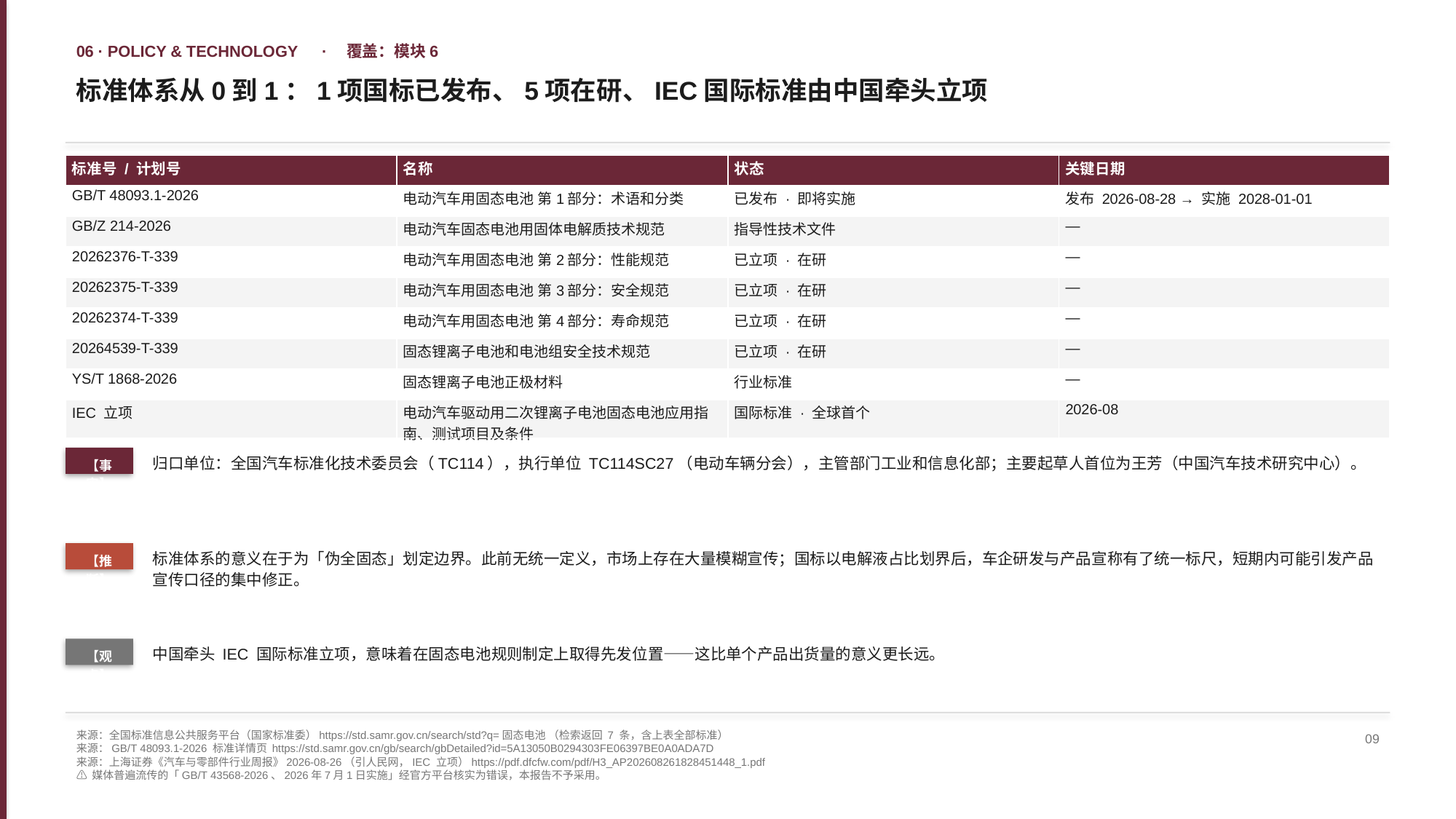

06 · POLICY & TECHNOLOGY　·　覆盖：模块6
标准体系从0到1：1项国标已发布、5项在研、IEC国际标准由中国牵头立项

| 标准号 / 计划号 | 名称 | 状态 | 关键日期 |
| --- | --- | --- | --- |
| GB/T 48093.1-2026 | 电动汽车用固态电池 第1部分：术语和分类 | 已发布 · 即将实施 | 发布 2026-08-28 → 实施 2028-01-01 |
| GB/Z 214-2026 | 电动汽车固态电池用固体电解质技术规范 | 指导性技术文件 | — |
| 20262376-T-339 | 电动汽车用固态电池 第2部分：性能规范 | 已立项 · 在研 | — |
| 20262375-T-339 | 电动汽车用固态电池 第3部分：安全规范 | 已立项 · 在研 | — |
| 20262374-T-339 | 电动汽车用固态电池 第4部分：寿命规范 | 已立项 · 在研 | — |
| 20264539-T-339 | 固态锂离子电池和电池组安全技术规范 | 已立项 · 在研 | — |
| YS/T 1868-2026 | 固态锂离子电池正极材料 | 行业标准 | — |
| IEC 立项 | 电动汽车驱动用二次锂离子电池固态电池应用指南、测试项目及条件 | 国际标准 · 全球首个 | 2026-08 |
归口单位：全国汽车标准化技术委员会（TC114），执行单位 TC114SC27（电动车辆分会），主管部门工业和信息化部；主要起草人首位为王芳（中国汽车技术研究中心）。

【事实】
标准体系的意义在于为「伪全固态」划定边界。此前无统一定义，市场上存在大量模糊宣传；国标以电解液占比划界后，车企研发与产品宣称有了统一标尺，短期内可能引发产品宣传口径的集中修正。

【推断】
中国牵头 IEC 国际标准立项，意味着在固态电池规则制定上取得先发位置——这比单个产品出货量的意义更长远。

【观点】

来源：全国标准信息公共服务平台（国家标准委）https://std.samr.gov.cn/search/std?q=固态电池 （检索返回 7 条，含上表全部标准）
来源：GB/T 48093.1-2026 标准详情页 https://std.samr.gov.cn/gb/search/gbDetailed?id=5A13050B0294303FE06397BE0A0ADA7D
来源：上海证券《汽车与零部件行业周报》2026-08-26（引人民网，IEC 立项）https://pdf.dfcfw.com/pdf/H3_AP202608261828451448_1.pdf
⚠️ 媒体普遍流传的「GB/T 43568-2026、2026年7月1日实施」经官方平台核实为错误，本报告不予采用。
09